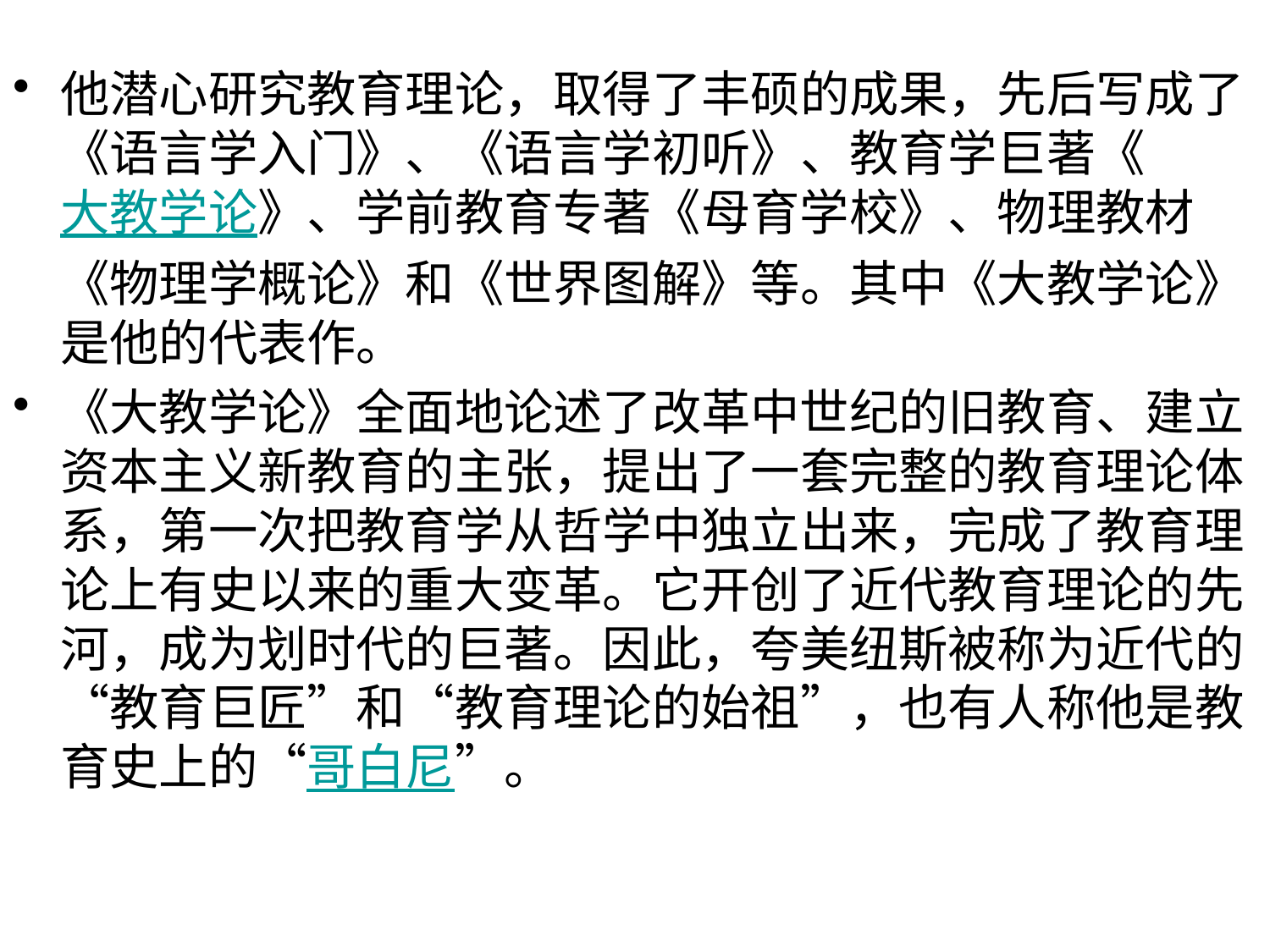

#
他潜心研究教育理论，取得了丰硕的成果，先后写成了《语言学入门》、《语言学初听》、教育学巨著《大教学论》、学前教育专著《母育学校》、物理教材《物理学概论》和《世界图解》等。其中《大教学论》是他的代表作。
《大教学论》全面地论述了改革中世纪的旧教育、建立资本主义新教育的主张，提出了一套完整的教育理论体系，第一次把教育学从哲学中独立出来，完成了教育理论上有史以来的重大变革。它开创了近代教育理论的先河，成为划时代的巨著。因此，夸美纽斯被称为近代的“教育巨匠”和“教育理论的始祖”，也有人称他是教育史上的“哥白尼”。